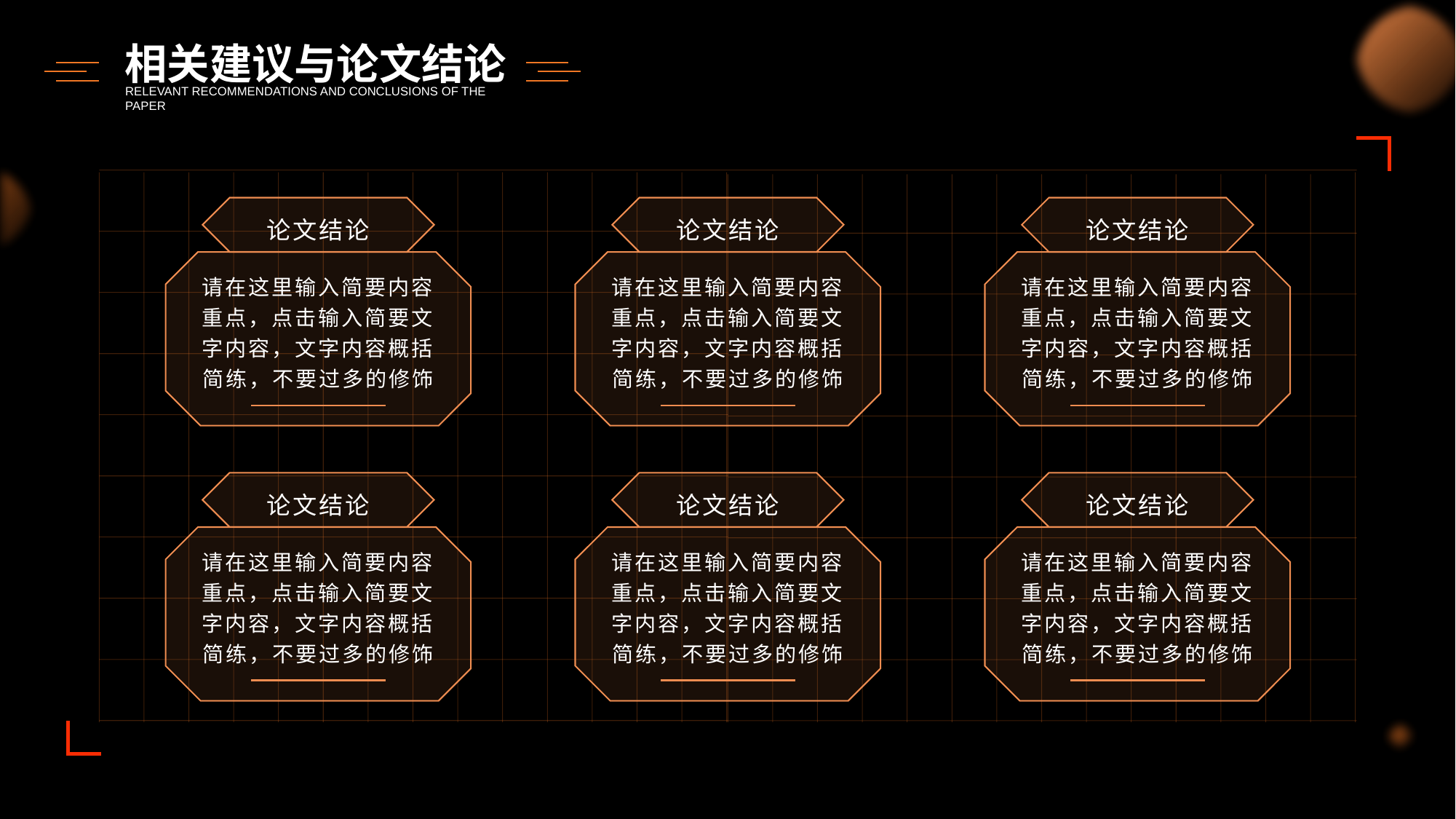

相关建议与论文结论
RELEVANT RECOMMENDATIONS AND CONCLUSIONS OF THE PAPER

论文结论
请在这里输入简要内容重点，点击输入简要文字内容，文字内容概括简练，不要过多的修饰

论文结论
请在这里输入简要内容重点，点击输入简要文字内容，文字内容概括简练，不要过多的修饰

论文结论
请在这里输入简要内容重点，点击输入简要文字内容，文字内容概括简练，不要过多的修饰

论文结论
请在这里输入简要内容重点，点击输入简要文字内容，文字内容概括简练，不要过多的修饰

论文结论
请在这里输入简要内容重点，点击输入简要文字内容，文字内容概括简练，不要过多的修饰

论文结论
请在这里输入简要内容重点，点击输入简要文字内容，文字内容概括简练，不要过多的修饰